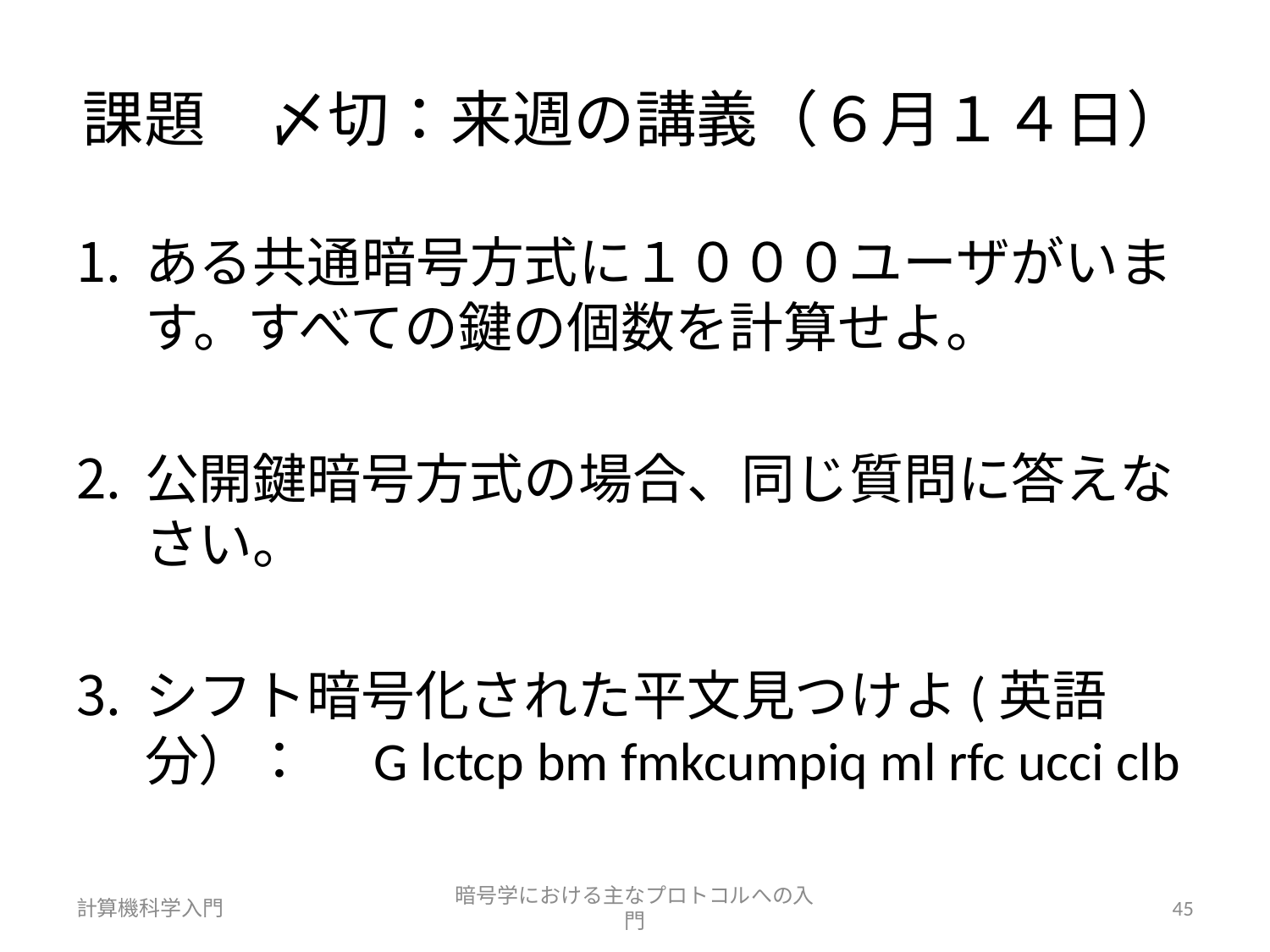

# 課題　〆切：来週の講義（６月１４日）
ある共通暗号方式に１０００ユーザがいます。すべての鍵の個数を計算せよ。

公開鍵暗号方式の場合、同じ質問に答えなさい。

シフト暗号化された平文見つけよ(英語分）：　G lctcp bm fmkcumpiq ml rfc ucci clb
計算機科学入門
暗号学における主なプロトコルへの入門
45